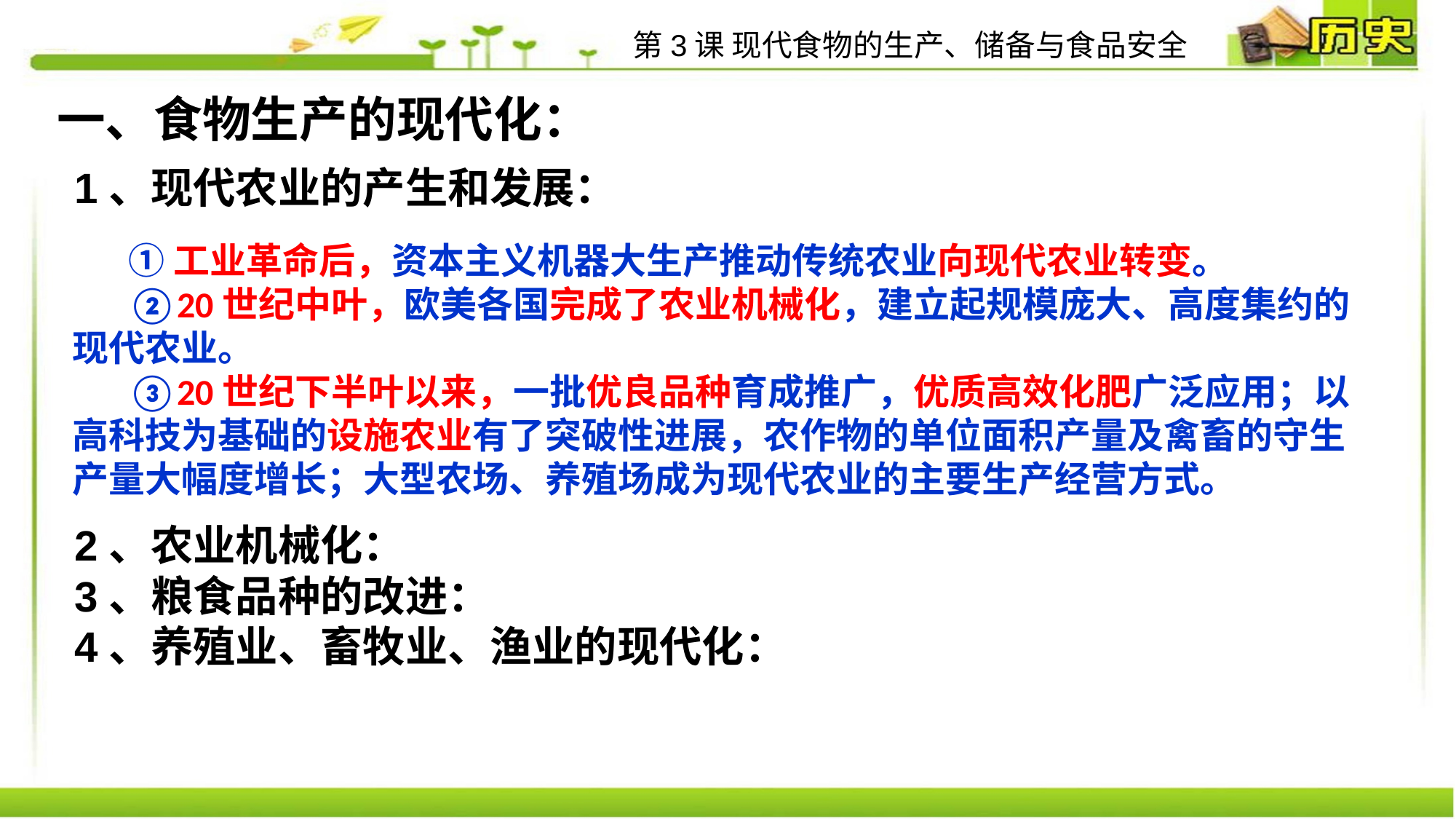

第3课 现代食物的生产、储备与食品安全
一、食物生产的现代化：
1、现代农业的产生和发展：

2、农业机械化：
3、粮食品种的改进：
4、养殖业、畜牧业、渔业的现代化：
   ①工业革命后，资本主义机器大生产推动传统农业向现代农业转变。
   ②20世纪中叶，欧美各国完成了农业机械化，建立起规模庞大、高度集约的现代农业。
   ③20世纪下半叶以来，一批优良品种育成推广，优质高效化肥广泛应用；以高科技为基础的设施农业有了突破性进展，农作物的单位面积产量及禽畜的守生产量大幅度增长；大型农场、养殖场成为现代农业的主要生产经营方式。